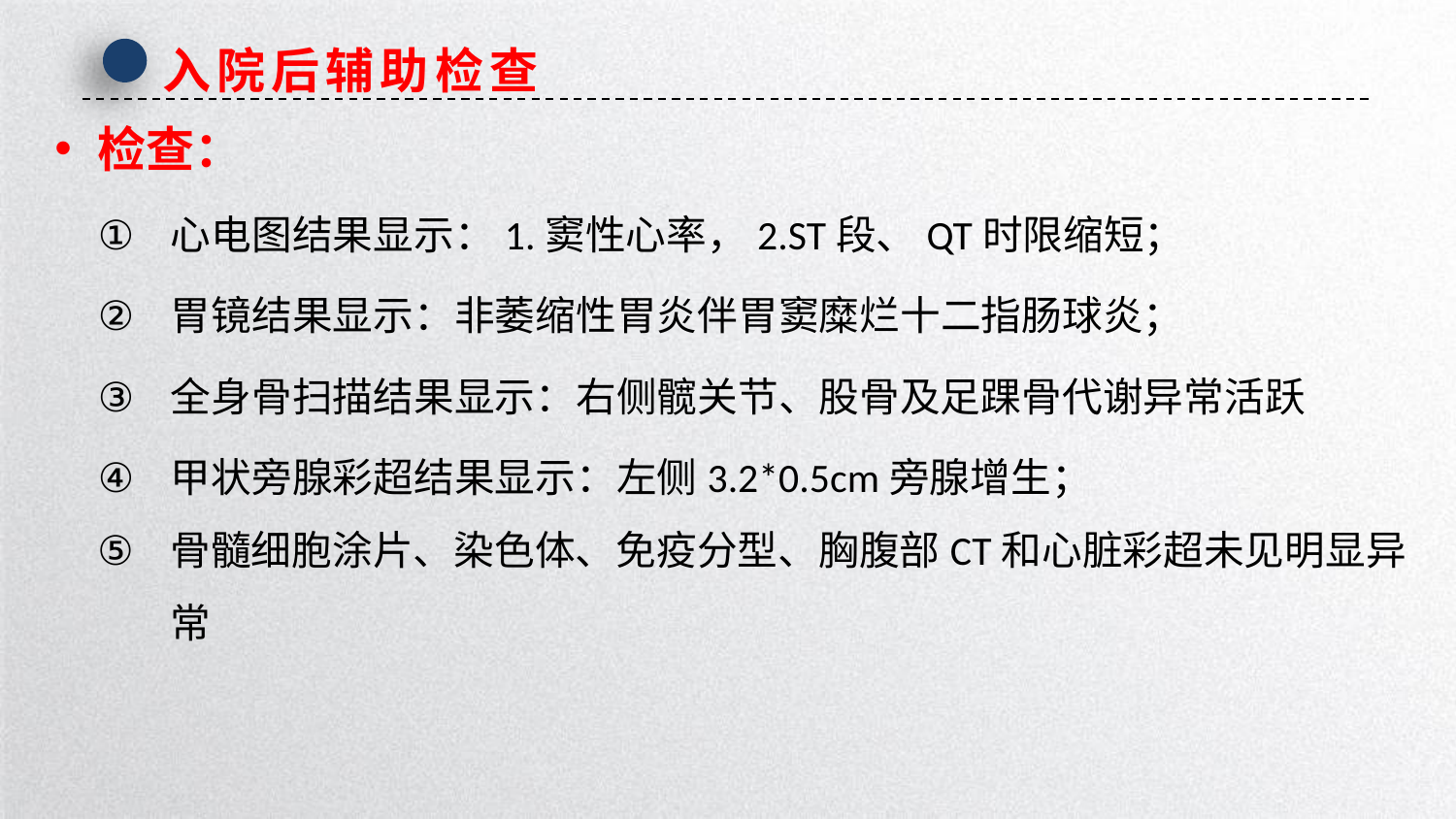

入院后辅助检查

检查：
心电图结果显示：1.窦性心率，2.ST段、QT时限缩短；
胃镜结果显示：非萎缩性胃炎伴胃窦糜烂十二指肠球炎；
全身骨扫描结果显示：右侧髋关节、股骨及足踝骨代谢异常活跃
甲状旁腺彩超结果显示：左侧3.2*0.5cm旁腺增生；
骨髓细胞涂片、染色体、免疫分型、胸腹部CT和心脏彩超未见明显异常